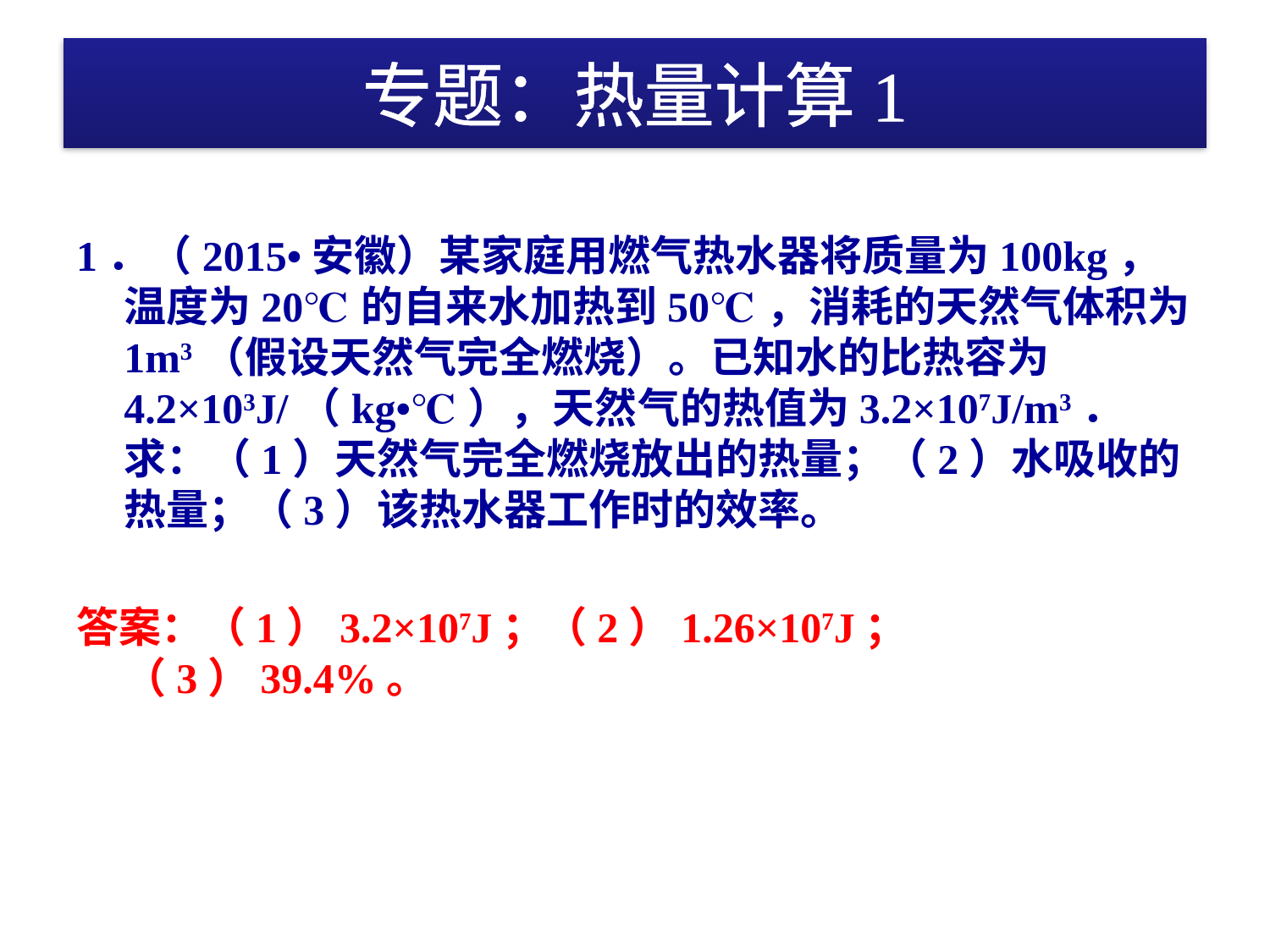

# 专题：热量计算1
1．（2015•安徽）某家庭用燃气热水器将质量为100kg，温度为20℃的自来水加热到50℃，消耗的天然气体积为1m3（假设天然气完全燃烧）。已知水的比热容为4.2×103J/（kg•℃），天然气的热值为3.2×107J/m3．求：（1）天然气完全燃烧放出的热量；（2）水吸收的热量；（3）该热水器工作时的效率。

答案：（1）3.2×107J；（2）1.26×107J；（3）39.4%。